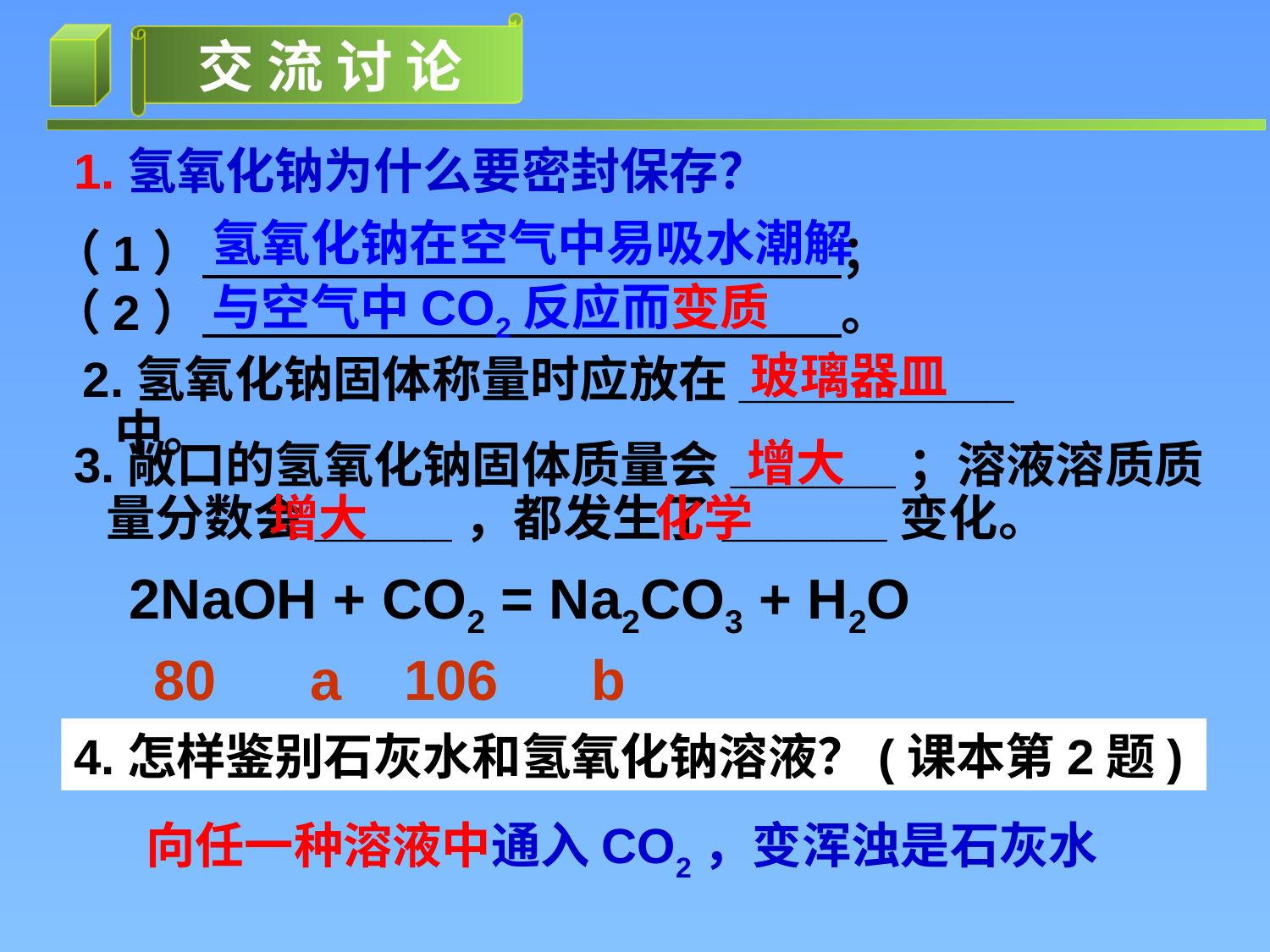

1.氢氧化钠为什么要密封保存？
氢氧化钠在空气中易吸水潮解
（1）                                                         ；（2）                                                         。
与空气中CO2反应而变质
玻璃器皿
2.氢氧化钠固体称量时应放在__________中。
增大
3.敞口的氢氧化钠固体质量会______；溶液溶质质量分数会_____，都发生了______变化。
增大
化学
 2NaOH + CO2 = Na2CO3 + H2O
 80      a    106      b
4.怎样鉴别石灰水和氢氧化钠溶液？(课本第2题)
向任一种溶液中通入CO2，变浑浊是石灰水